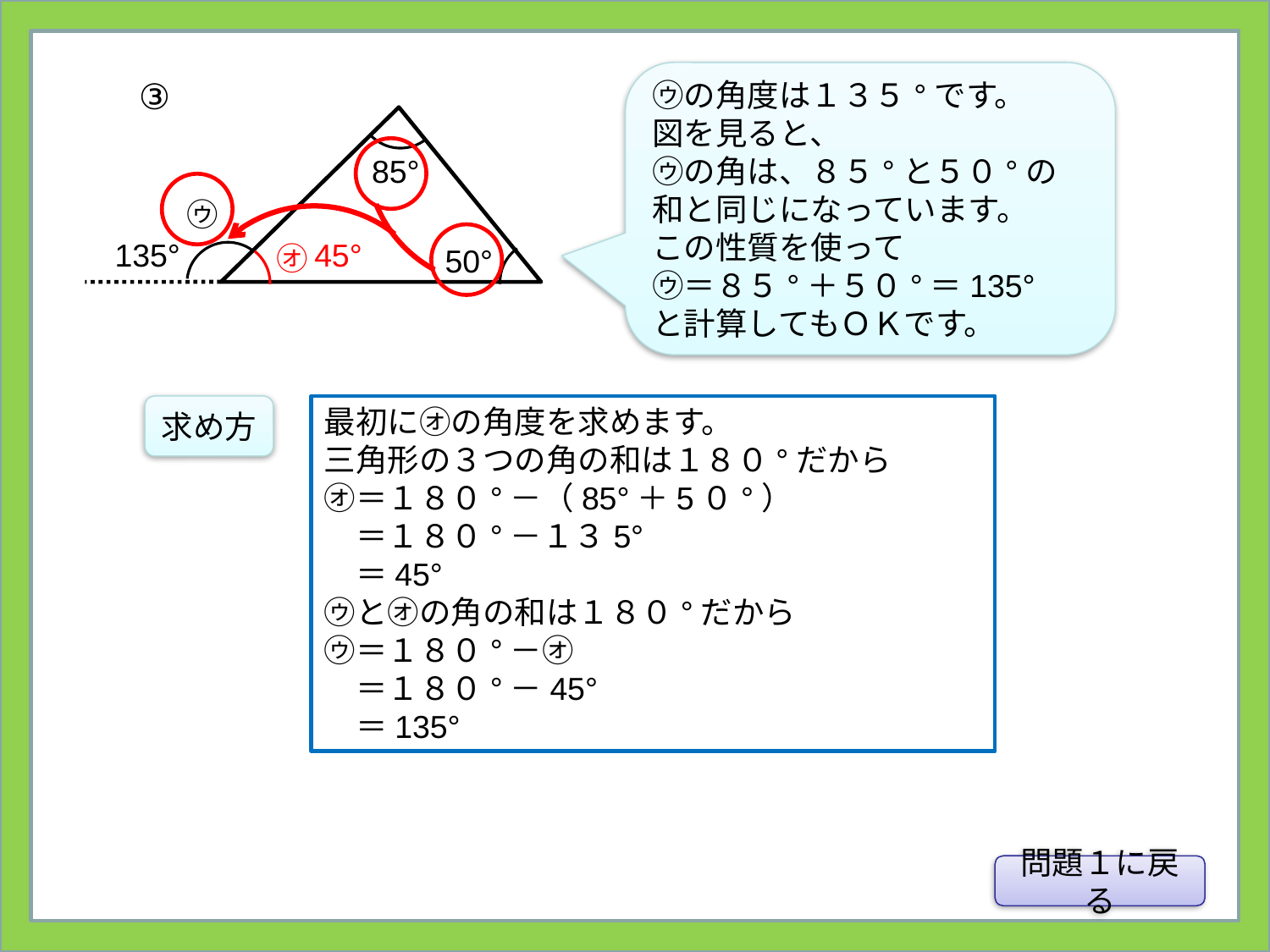

㋒の角度は１３５°です。
図を見ると、
㋒の角は、８５°と５０°の和と同じになっています。
この性質を使って
㋒＝８５°＋５０°＝135°
と計算してもＯＫです。

85°
㋒
50°

③

45°
135°
㋔

求め方
最初に㋔の角度を求めます。
三角形の３つの角の和は１８０°だから
㋔＝１８０°－（85°＋5０°）
　＝１８０°－１３5°
　＝45°
㋒と㋔の角の和は１８０°だから
㋒＝１８０°－㋔
　＝１８０°－45°
　＝135°
問題１に戻る